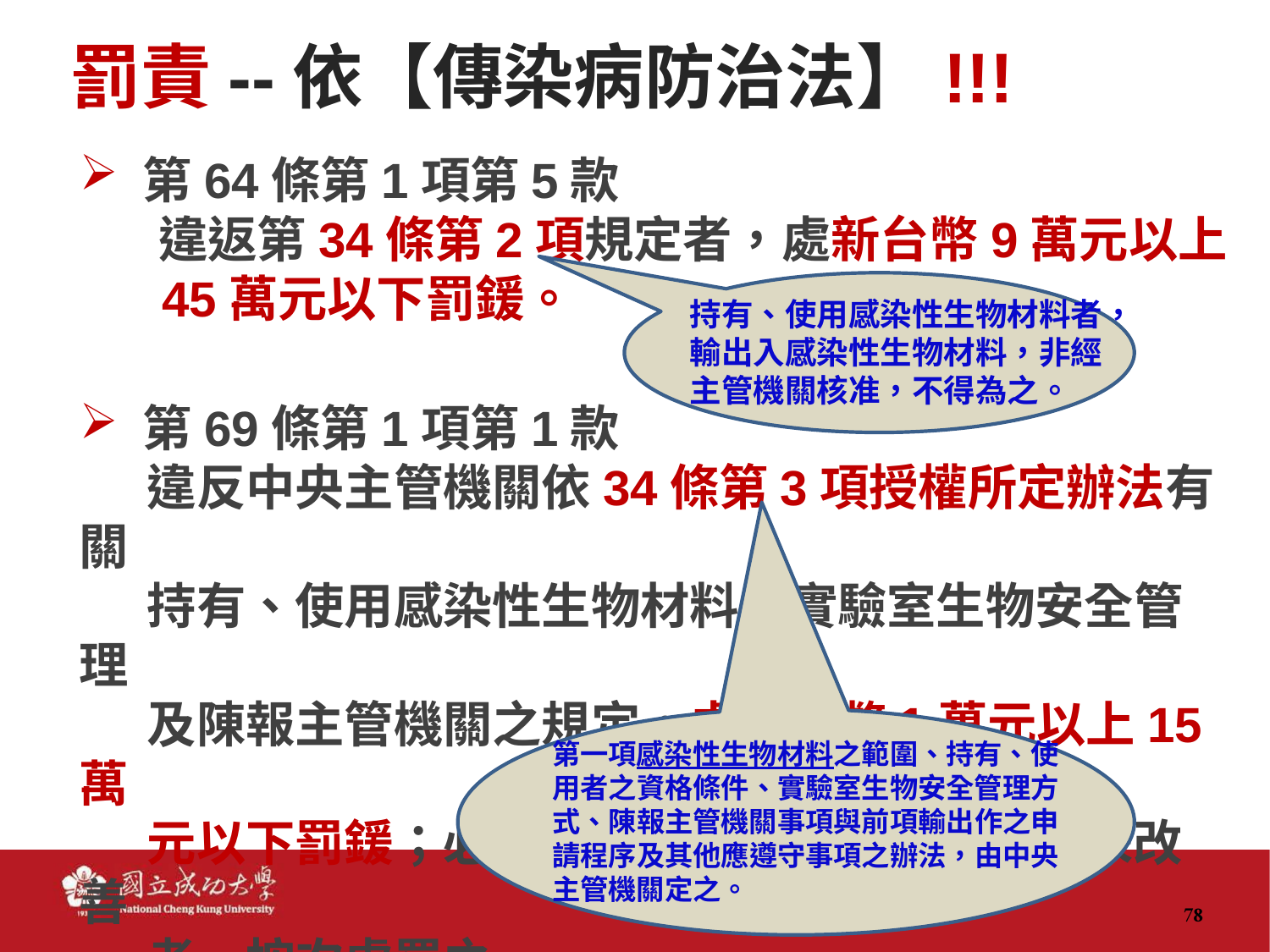

# 罰責--依【傳染病防治法】!!!
第64條第1項第5款
      違返第34條第2項規定者，處新台幣9萬元以上
      45萬元以下罰鍰。
第69條第1項第1款
     違反中央主管機關依34條第3項授權所定辦法有關
     持有、使用感染性生物材料、實驗室生物安全管理
     及陳報主管機關之規定，處新台幣1萬元以上15萬
     元以下罰鍰；必要時得限期令其改善，屆期未改善
     者，按次處罰之。

持有、使用感染性生物材料者，輸出入感染性生物材料，非經主管機關核准，不得為之。

第一項感染性生物材料之範圍、持有、使用者之資格條件、實驗室生物安全管理方式、陳報主管機關事項與前項輸出作之申請程序及其他應遵守事項之辦法，由中央主管機關定之。
78